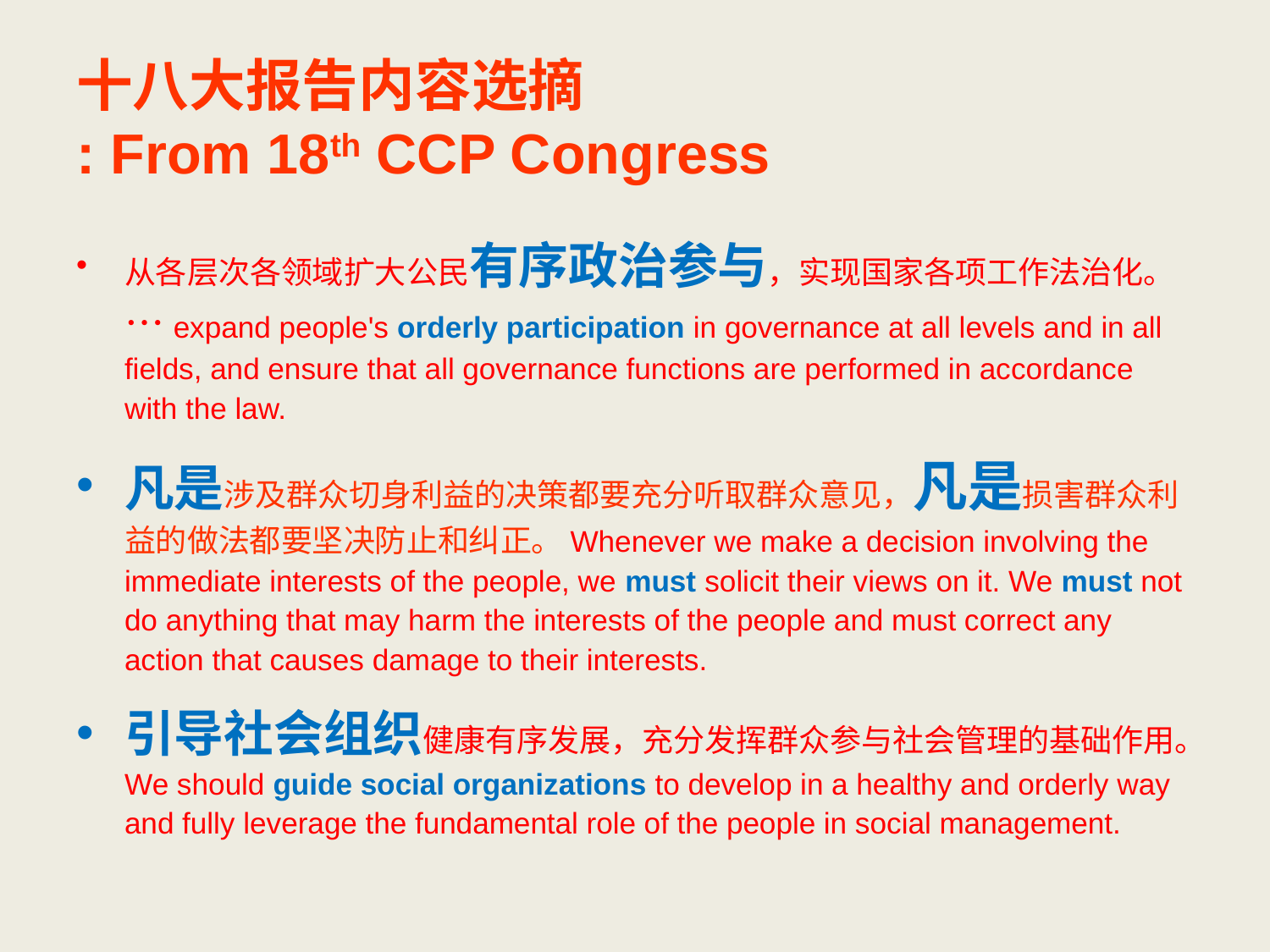

# 十八大报告内容选摘 : From 18th CCP Congress
从各层次各领域扩大公民有序政治参与，实现国家各项工作法治化。…expand people's orderly participation in governance at all levels and in all fields, and ensure that all governance functions are performed in accordance with the law.
凡是涉及群众切身利益的决策都要充分听取群众意见，凡是损害群众利益的做法都要坚决防止和纠正。Whenever we make a decision involving the immediate interests of the people, we must solicit their views on it. We must not do anything that may harm the interests of the people and must correct any action that causes damage to their interests.
引导社会组织健康有序发展，充分发挥群众参与社会管理的基础作用。We should guide social organizations to develop in a healthy and orderly way and fully leverage the fundamental role of the people in social management.